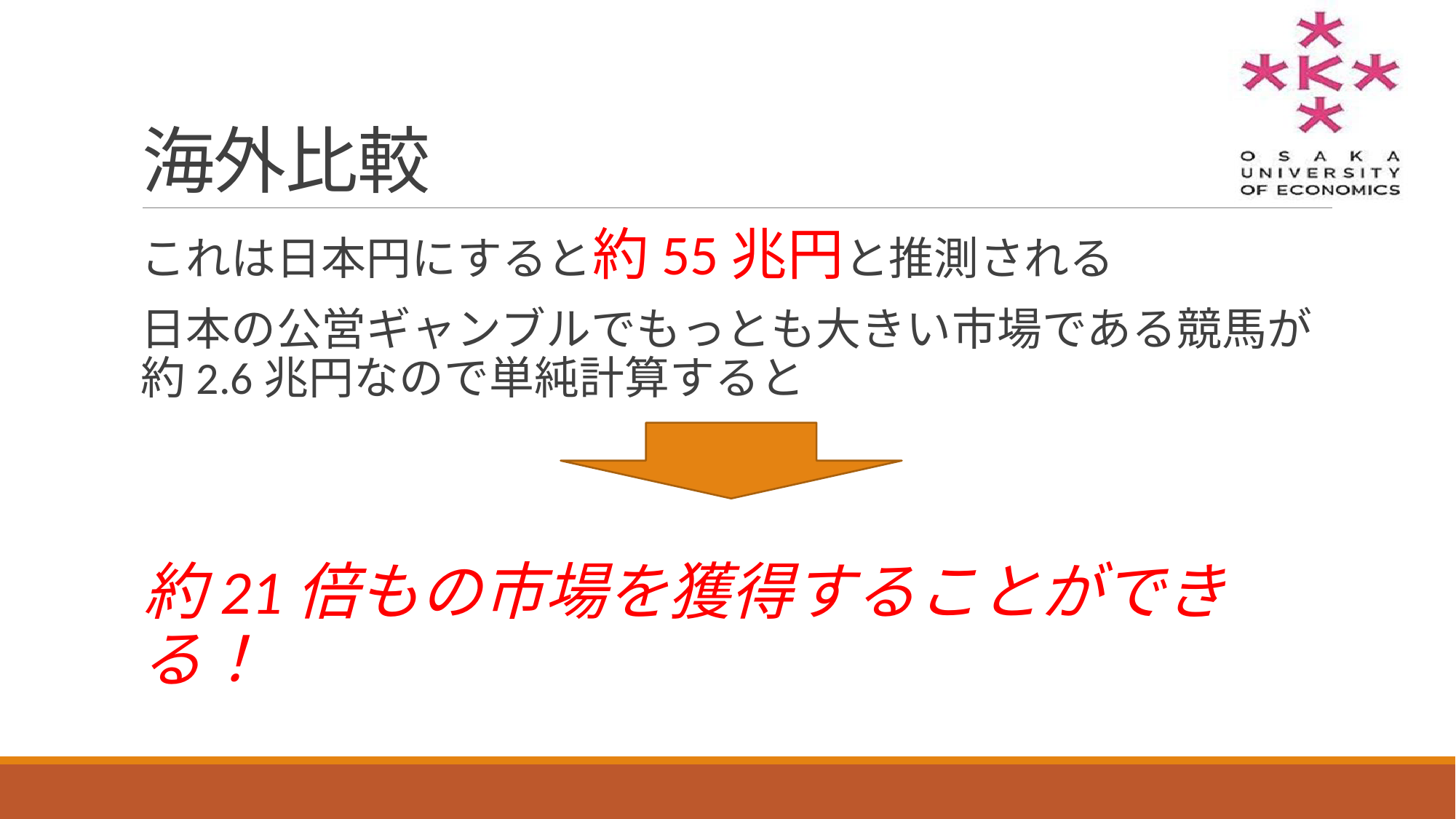

# 海外比較
これは日本円にすると約55兆円と推測される
日本の公営ギャンブルでもっとも大きい市場である競馬が約2.6兆円なので単純計算すると

約21倍もの市場を獲得することができる！